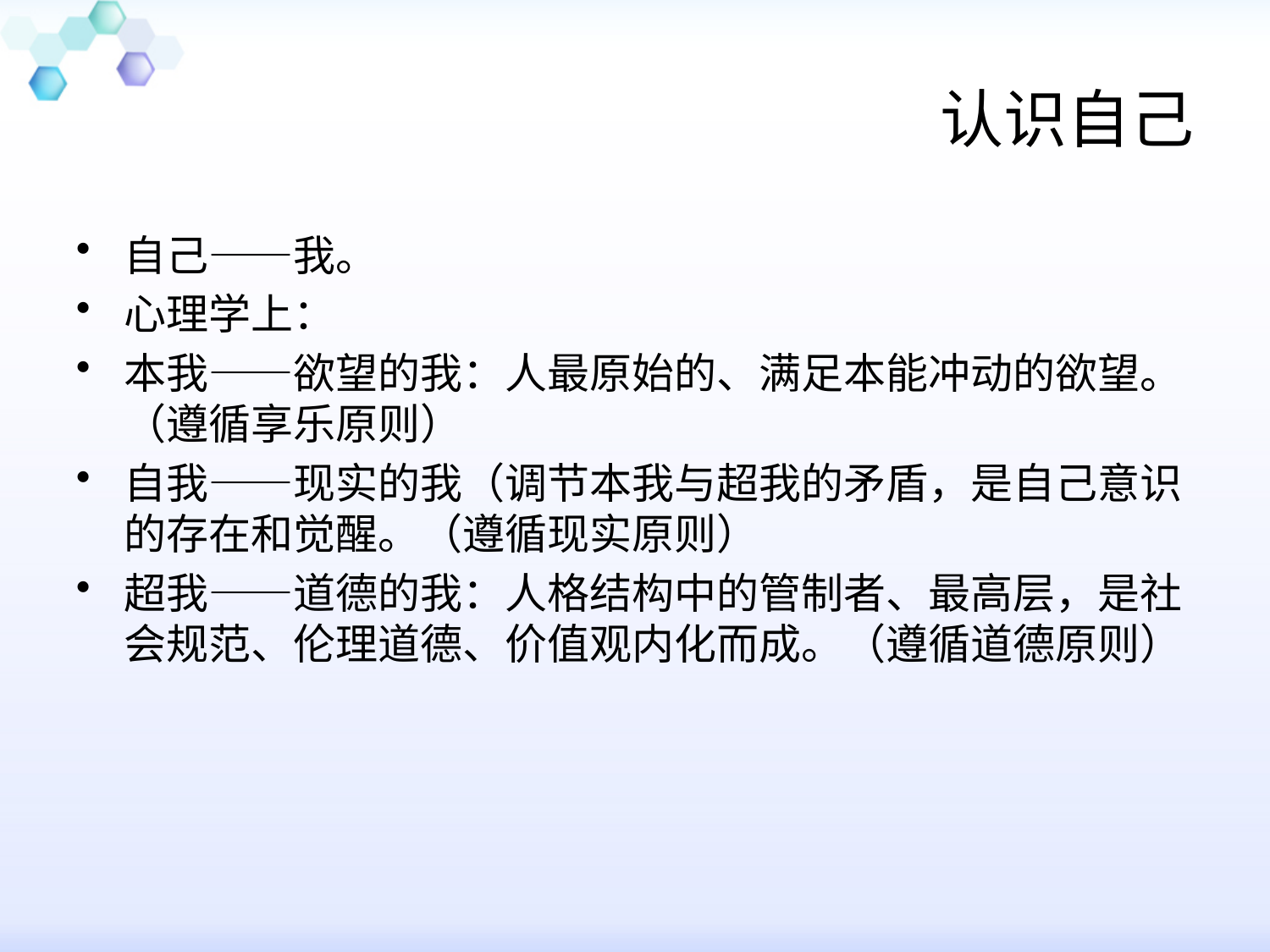

# 认识自己
自己——我。
心理学上：
本我——欲望的我：人最原始的、满足本能冲动的欲望。（遵循享乐原则）
自我——现实的我（调节本我与超我的矛盾，是自己意识的存在和觉醒。（遵循现实原则）
超我——道德的我：人格结构中的管制者、最高层，是社会规范、伦理道德、价值观内化而成。（遵循道德原则）